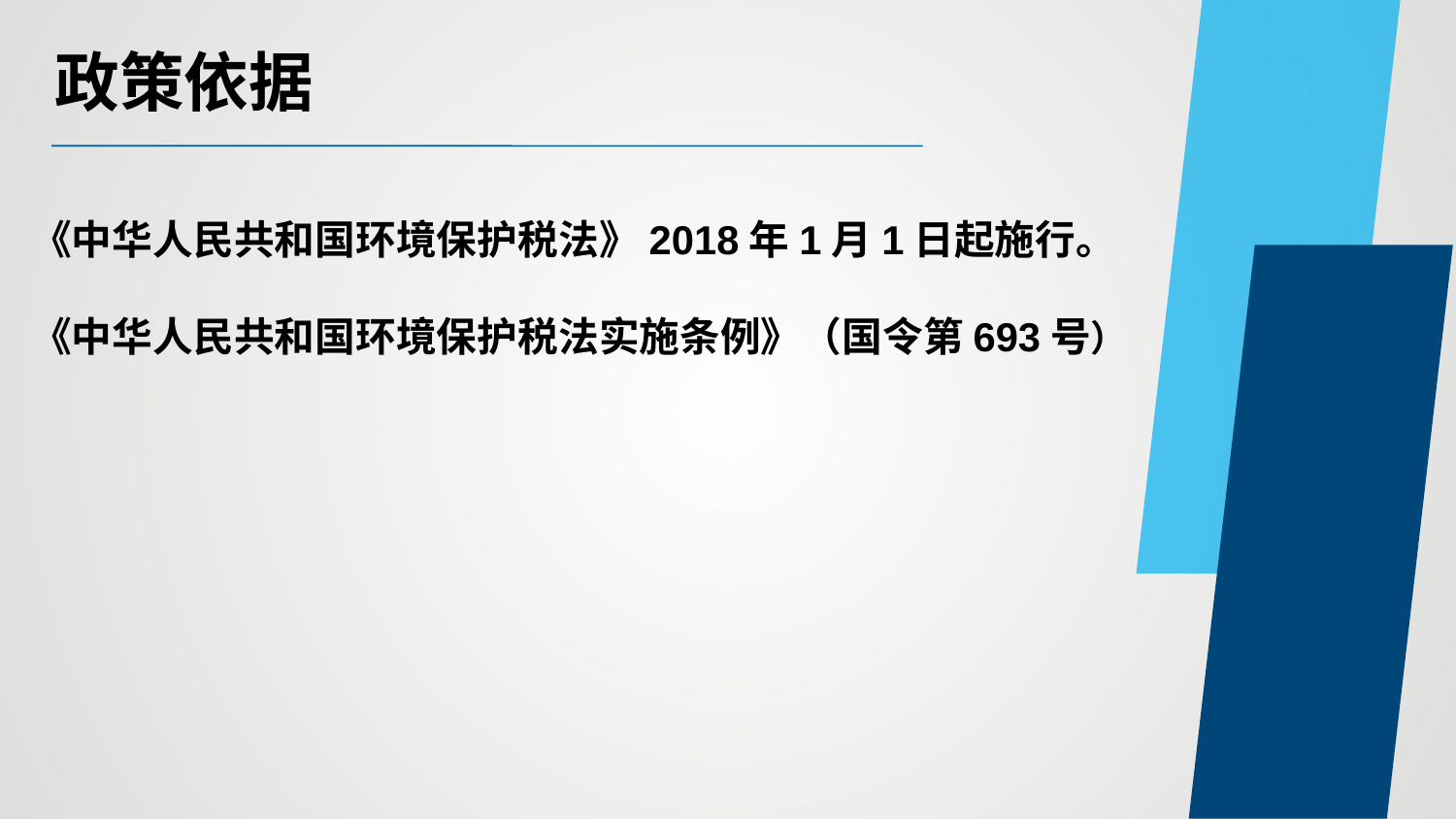

# 政策依据

《中华人民共和国环境保护税法》2018年1月1日起施行。

《中华人民共和国环境保护税法实施条例》（国令第693号）